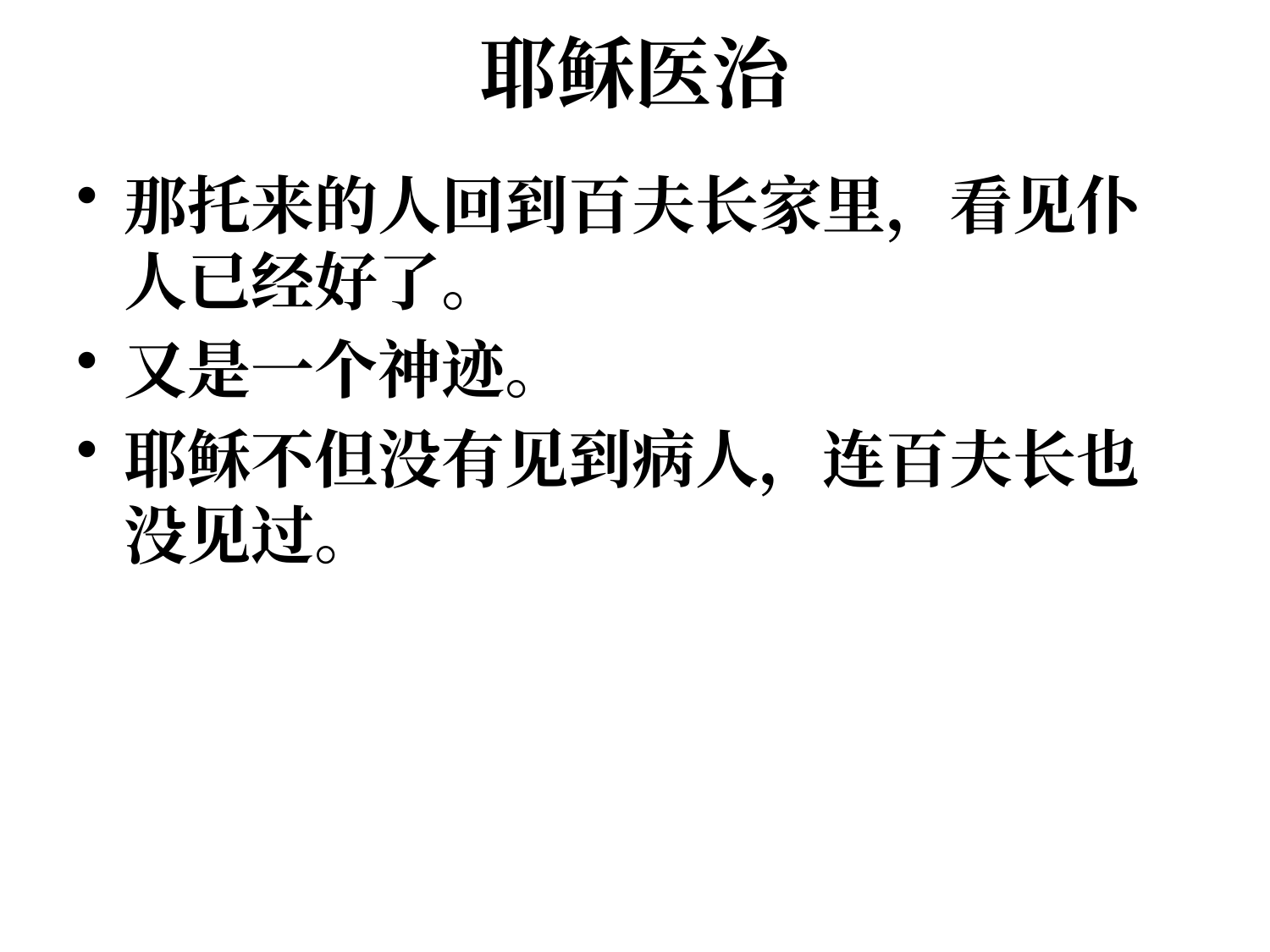

# 耶稣医治
那托来的人回到百夫长家里，看见仆人已经好了。
又是一个神迹。
耶稣不但没有见到病人，连百夫长也没见过。